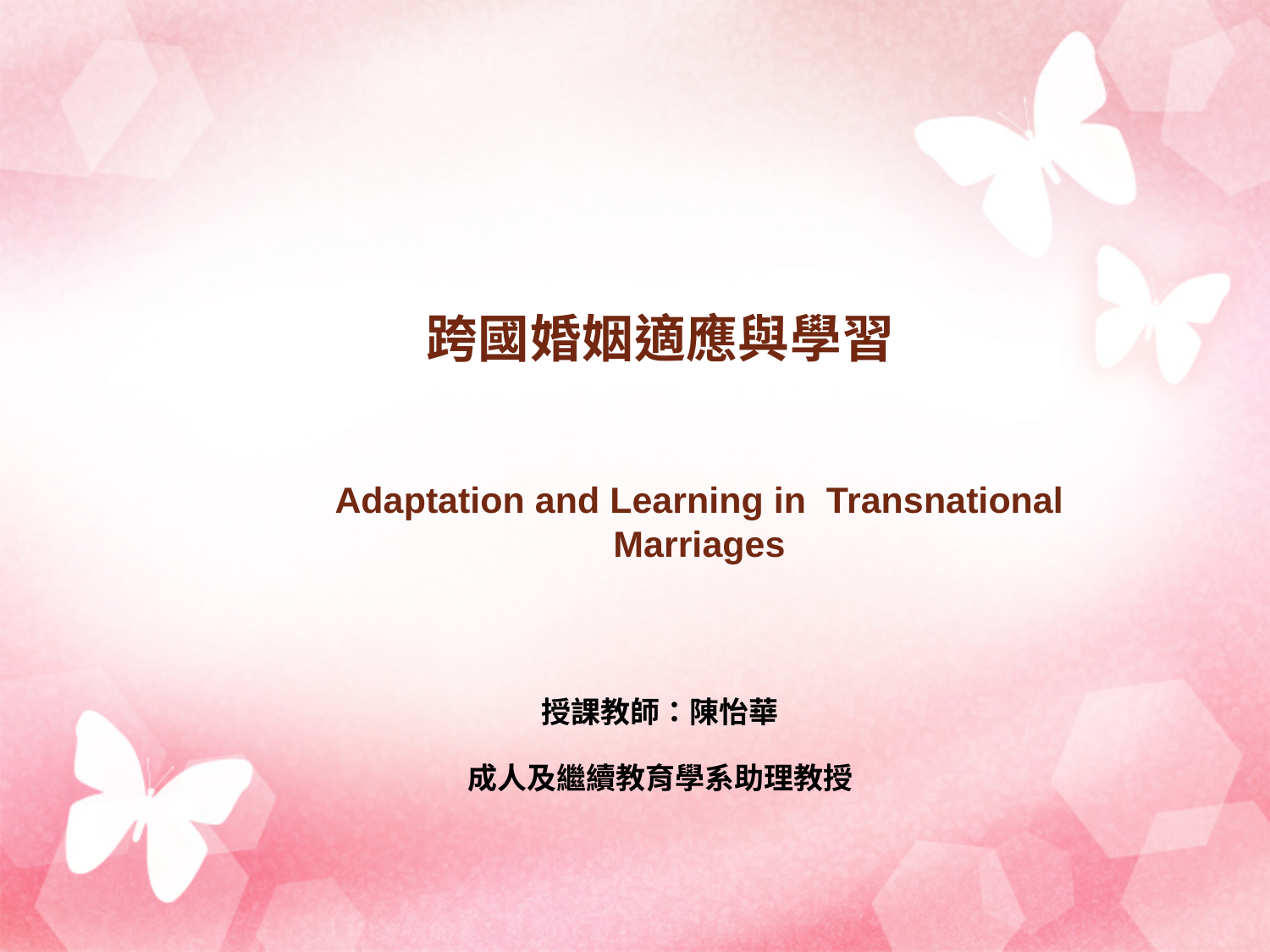

# 跨國婚姻適應與學習
Adaptation and Learning in  Transnational Marriages
授課教師：陳怡華
成人及繼續教育學系助理教授